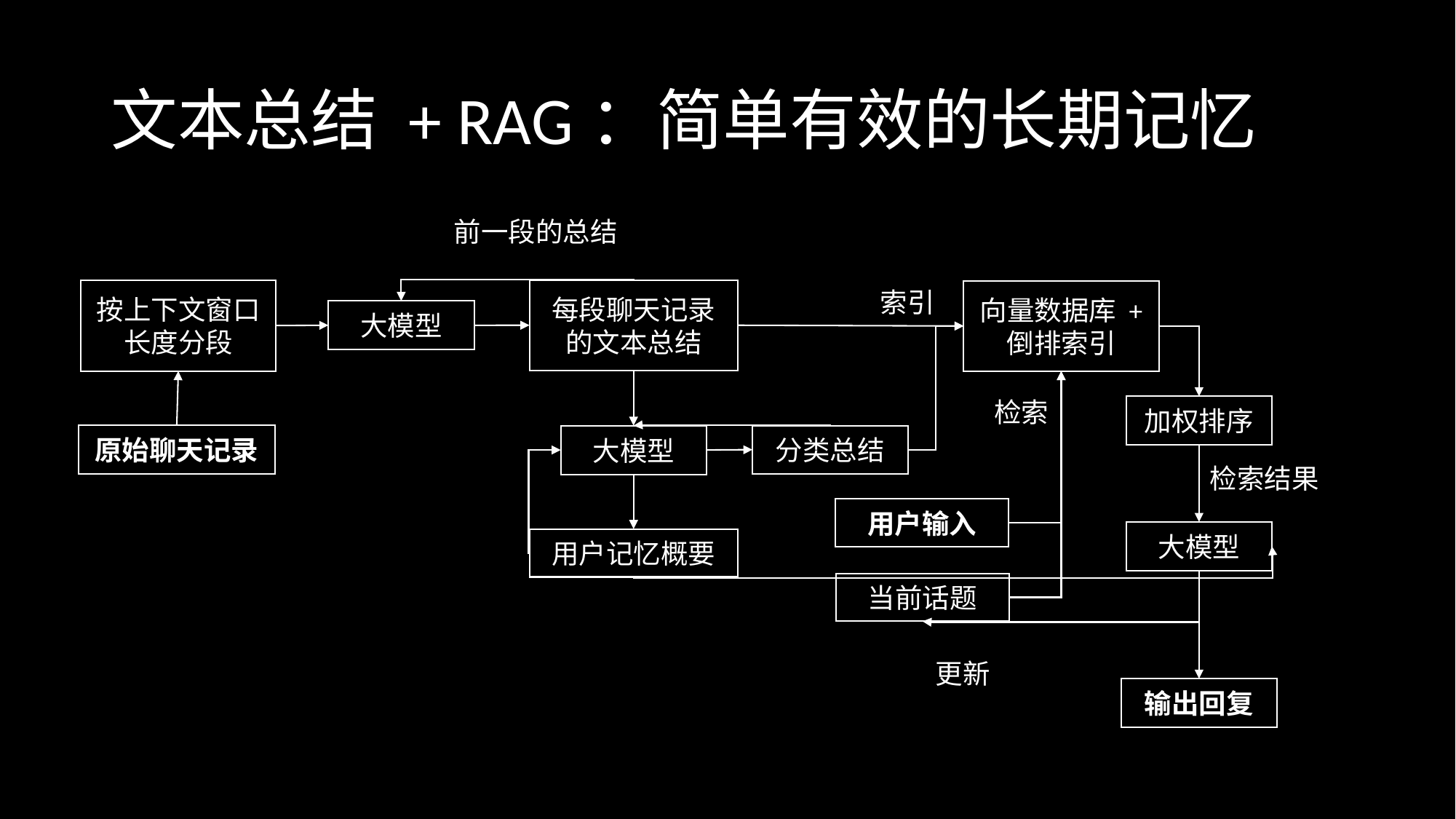

# 文本总结 + RAG：简单有效的长期记忆
前一段的总结
按上下文窗口长度分段
索引
每段聊天记录的文本总结
向量数据库 + 倒排索引
大模型
检索
加权排序
原始聊天记录
大模型
分类总结
检索结果
用户输入
大模型
用户记忆概要
当前话题
更新
输出回复